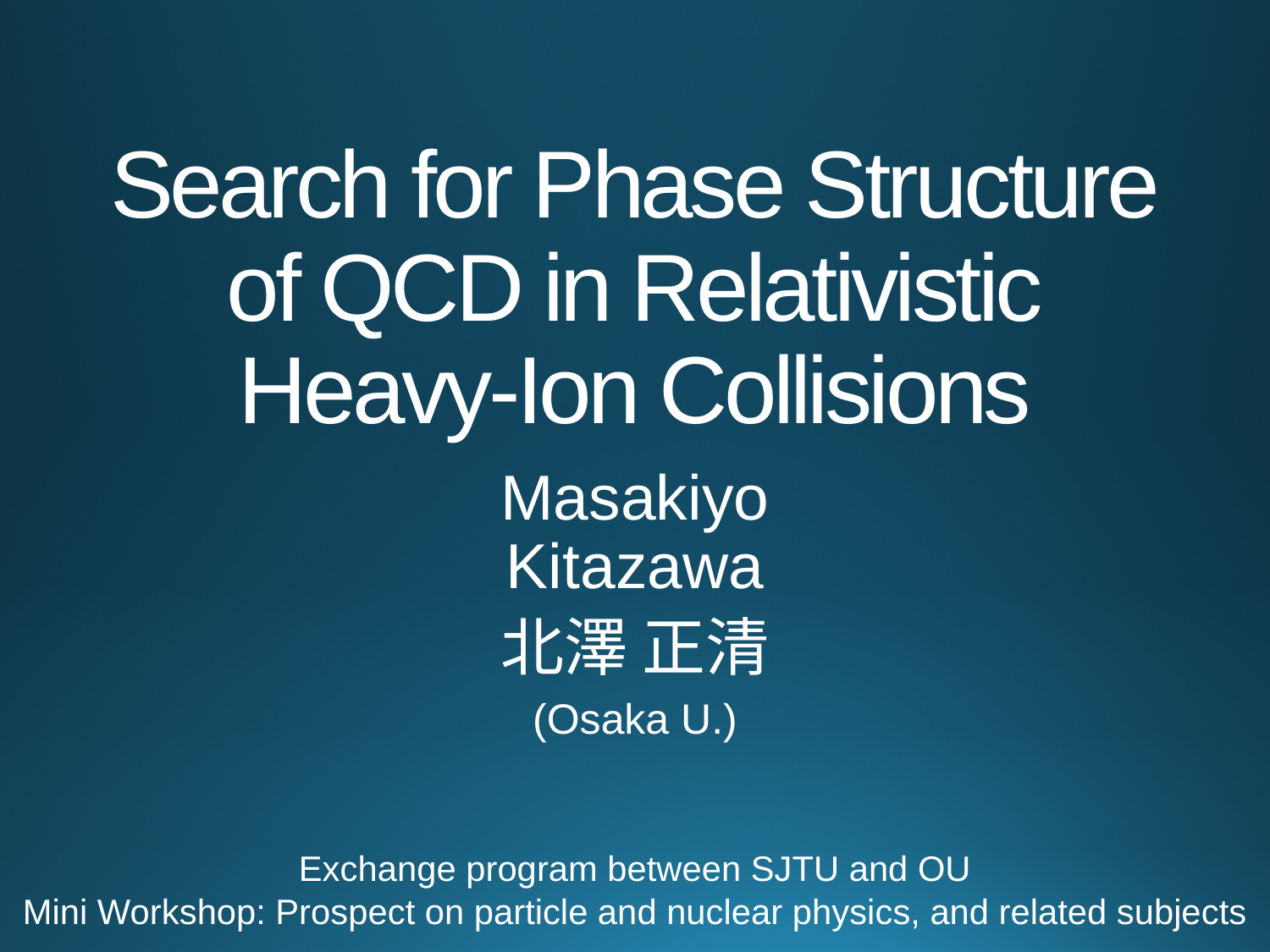

# Search for Phase Structure of QCD in Relativistic Heavy-Ion Collisions
Masakiyo Kitazawa
北澤 正清
(Osaka U.)
Exchange program between SJTU and OU
Mini Workshop: Prospect on particle and nuclear physics, and related subjects